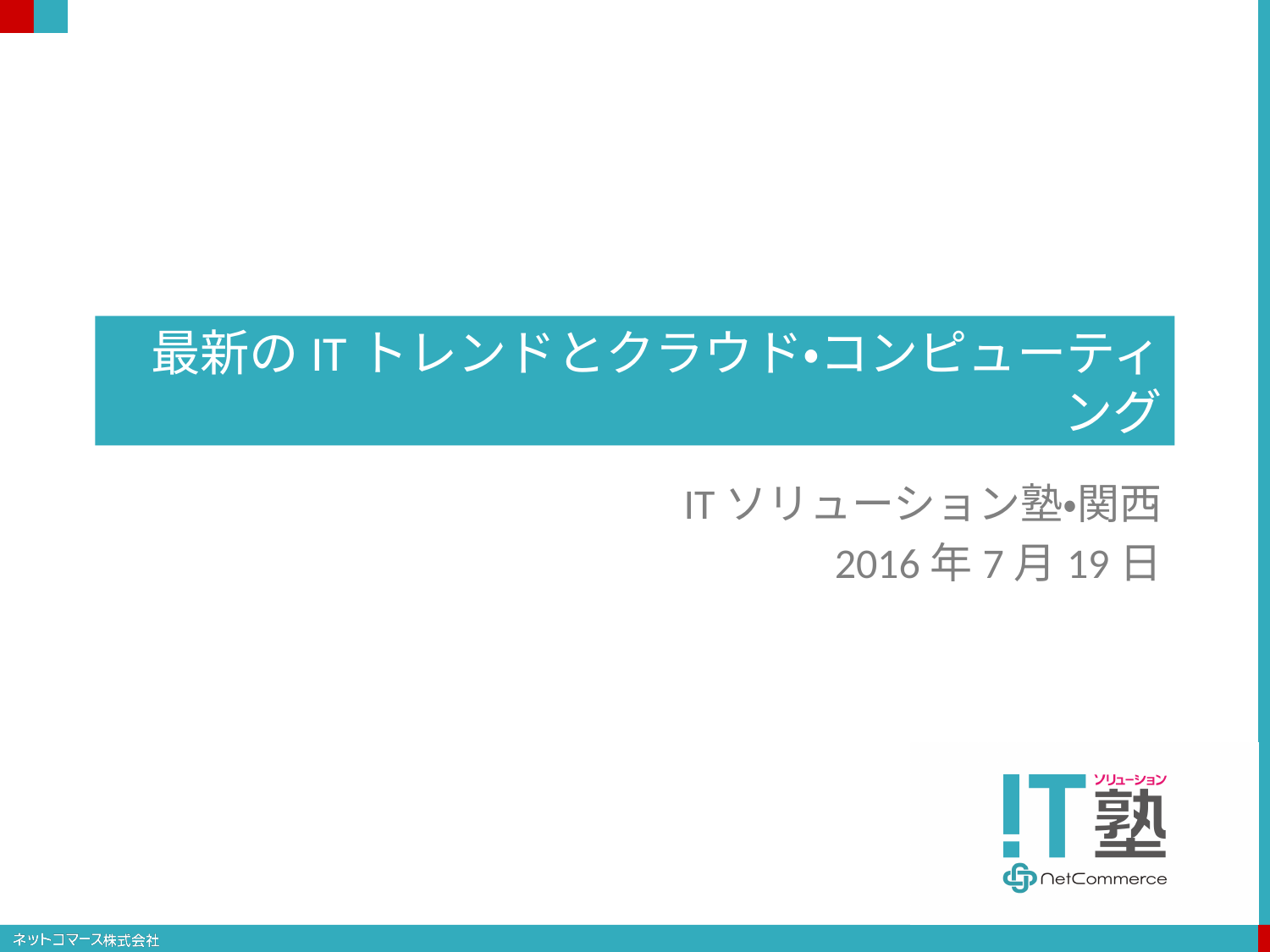

# 最新のITトレンドとクラウド・コンピューティング
ITソリューション塾・関西
2016年7月19日